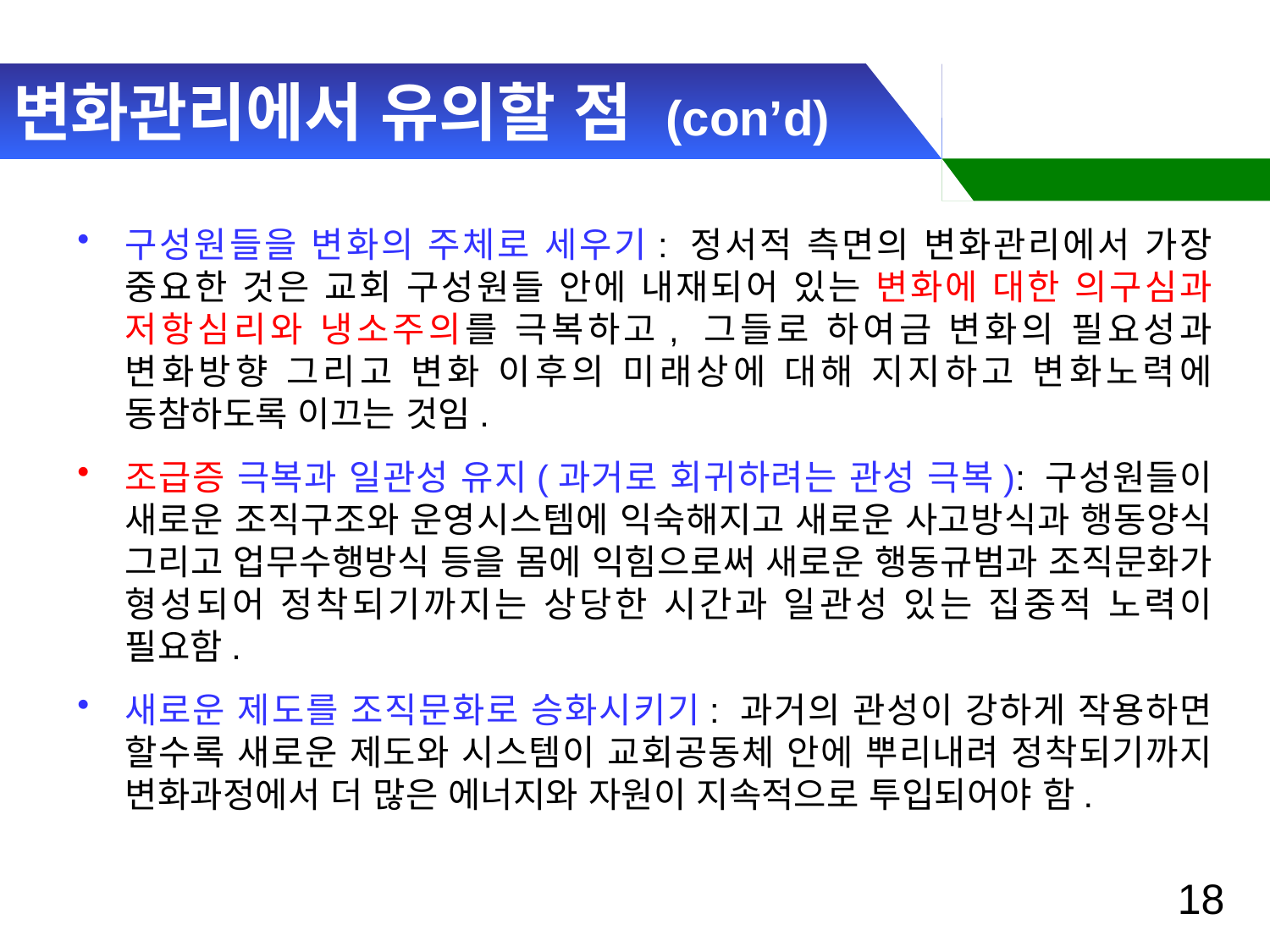

# 변화관리에서 유의할 점 (con’d)
구성원들을 변화의 주체로 세우기: 정서적 측면의 변화관리에서 가장 중요한 것은 교회 구성원들 안에 내재되어 있는 변화에 대한 의구심과 저항심리와 냉소주의를 극복하고, 그들로 하여금 변화의 필요성과 변화방향 그리고 변화 이후의 미래상에 대해 지지하고 변화노력에 동참하도록 이끄는 것임.
조급증 극복과 일관성 유지(과거로 회귀하려는 관성 극복): 구성원들이 새로운 조직구조와 운영시스템에 익숙해지고 새로운 사고방식과 행동양식 그리고 업무수행방식 등을 몸에 익힘으로써 새로운 행동규범과 조직문화가 형성되어 정착되기까지는 상당한 시간과 일관성 있는 집중적 노력이 필요함.
새로운 제도를 조직문화로 승화시키기: 과거의 관성이 강하게 작용하면 할수록 새로운 제도와 시스템이 교회공동체 안에 뿌리내려 정착되기까지 변화과정에서 더 많은 에너지와 자원이 지속적으로 투입되어야 함.
18